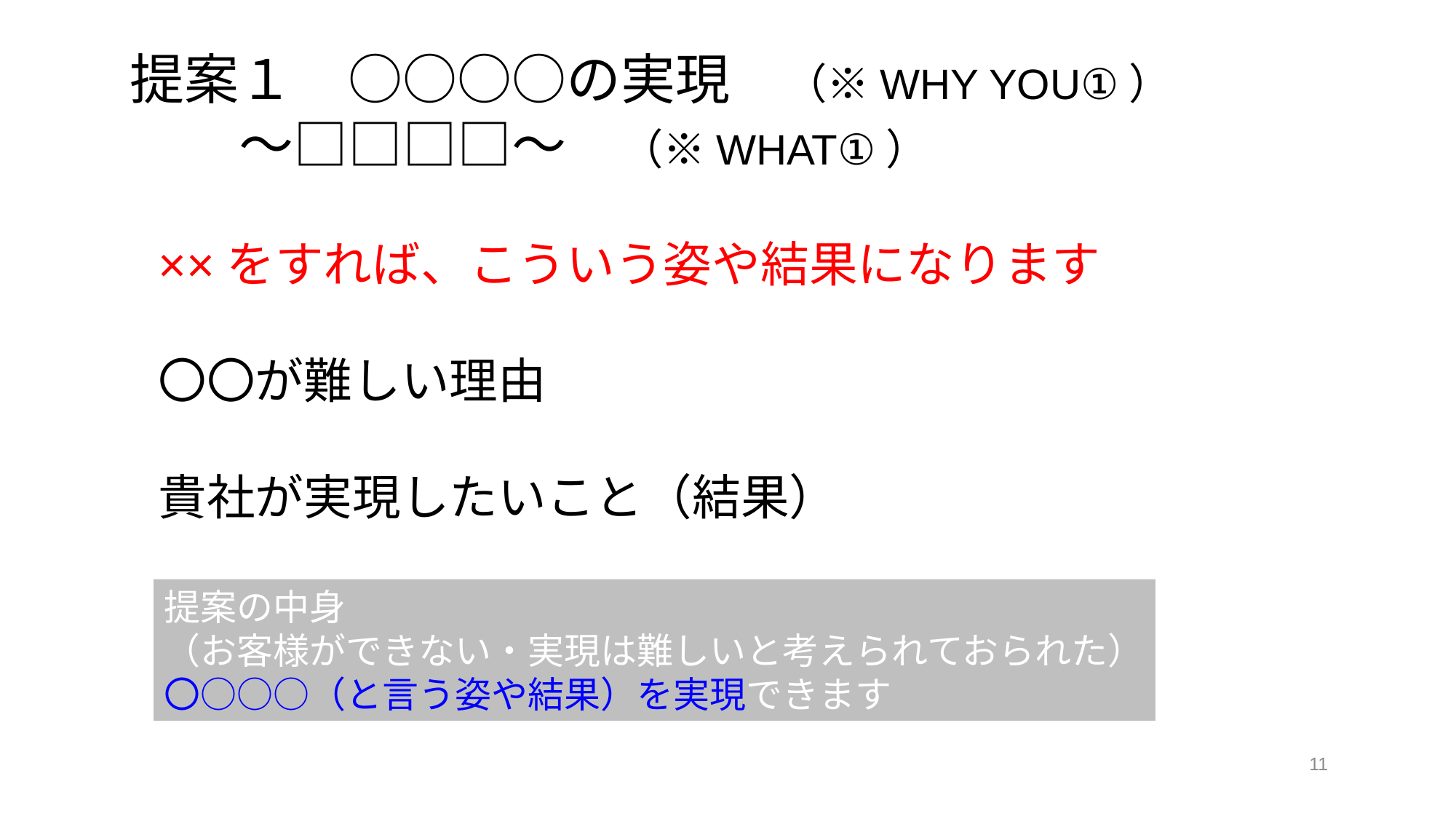

提案１　○○○○の実現　（※WHY YOU①）
　　～□□□□～　（※WHAT①）
××をすれば、こういう姿や結果になります

〇〇が難しい理由

貴社が実現したいこと（結果）
提案の中身
（お客様ができない・実現は難しいと考えられておられた）
〇○○○（と言う姿や結果）を実現できます
11